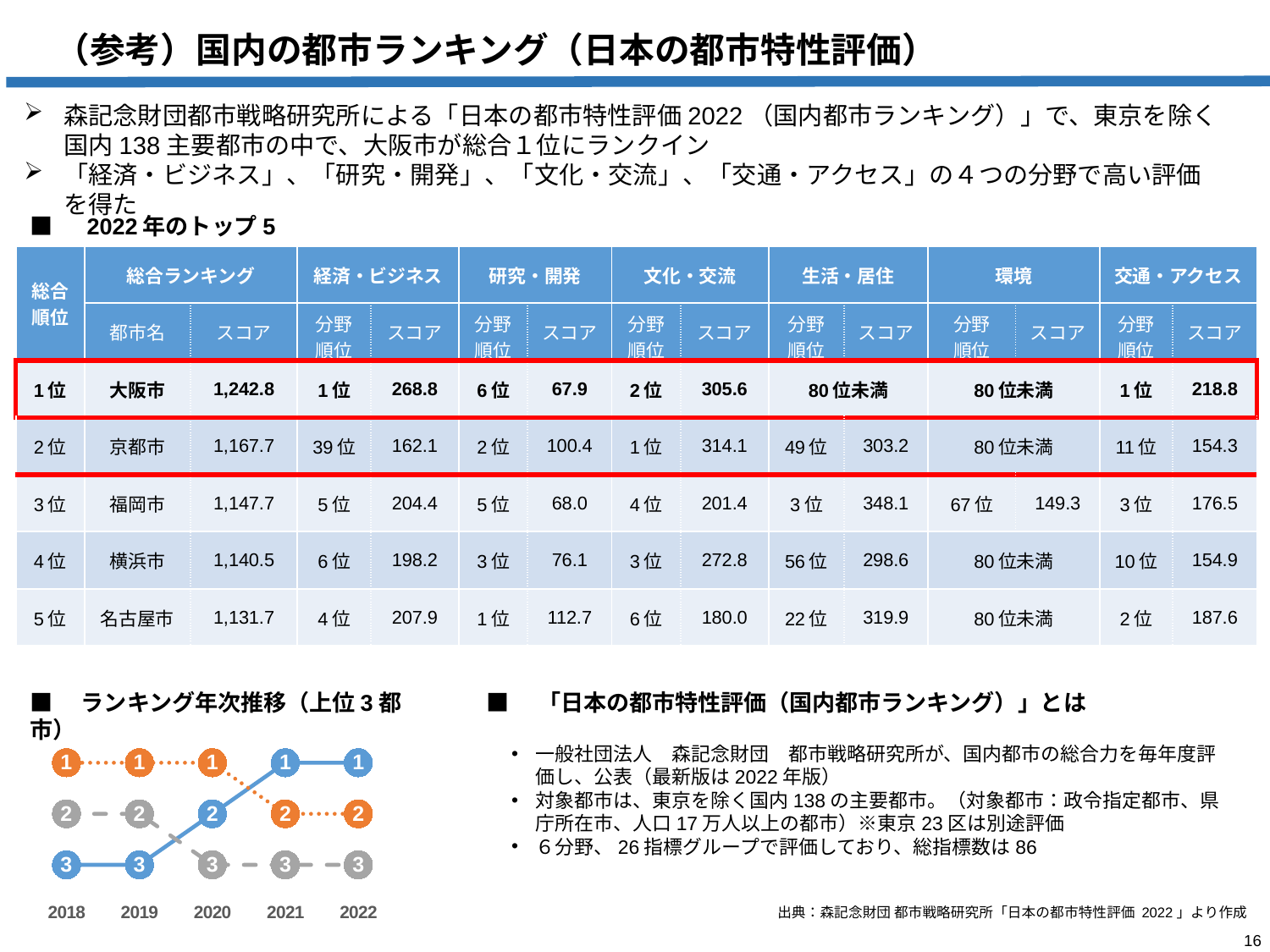

（参考）国内の都市ランキング（日本の都市特性評価）
森記念財団都市戦略研究所による「日本の都市特性評価2022（国内都市ランキング）」で、東京を除く国内138主要都市の中で、大阪市が総合１位にランクイン
「経済・ビジネス」、「研究・開発」、「文化・交流」、「交通・アクセス」の４つの分野で高い評価を得た
■　2022年のトップ5
| 総合 順位 | 総合ランキング |  | 経済・ビジネス |  | 研究・開発 |  | 文化・交流 |  | 生活・居住 |  | 環境 |  | 交通・アクセス |  |
| --- | --- | --- | --- | --- | --- | --- | --- | --- | --- | --- | --- | --- | --- | --- |
|  | 都市名 | スコア | 分野 順位 | スコア | 分野 順位 | スコア | 分野 順位 | スコア | 分野 順位 | スコア | 分野 順位 | スコア | 分野 順位 | スコア |
| 1位 | 大阪市 | 1,242.8 | 1位 | 268.8 | 6位 | 67.9 | 2位 | 305.6 | 80位未満 |  | 80位未満 |  | 1位 | 218.8 |
| 2位 | 京都市 | 1,167.7 | 39位 | 162.1 | 2位 | 100.4 | 1位 | 314.1 | 49位 | 303.2 | 80位未満 |  | 11位 | 154.3 |
| 3位 | 福岡市 | 1,147.7 | 5位 | 204.4 | 5位 | 68.0 | 4位 | 201.4 | 3位 | 348.1 | 67位 | 149.3 | 3位 | 176.5 |
| 4位 | 横浜市 | 1,140.5 | 6位 | 198.2 | 3位 | 76.1 | 3位 | 272.8 | 56位 | 298.6 | 80位未満 |  | 10位 | 154.9 |
| 5位 | 名古屋市 | 1,131.7 | 4位 | 207.9 | 1位 | 112.7 | 6位 | 180.0 | 22位 | 319.9 | 80位未満 |  | 2位 | 187.6 |
■　ランキング年次推移（上位3都市）
■　「日本の都市特性評価（国内都市ランキング）」とは

### Chart

| Category | 大阪市 | 京都市 | 福岡市 |
|---|---|---|---|
| 2018 | -3.0 | -1.0 | -2.0 |
| 2019 | -3.0 | -1.0 | -2.0 |
| 2020 | -2.0 | -1.0 | -3.0 |
| 2021 | -1.0 | -2.0 | -3.0 |
| 2022 | -1.0 | -2.0 | -3.0 |
一般社団法人　森記念財団　都市戦略研究所が、国内都市の総合力を毎年度評価し、公表（最新版は2022年版）
対象都市は、東京を除く国内138の主要都市。（対象都市：政令指定都市、県庁所在市、人口17万人以上の都市）※東京23区は別途評価
６分野、26指標グループで評価しており、総指標数は86
出典：森記念財団 都市戦略研究所「日本の都市特性評価 2022」より作成
16